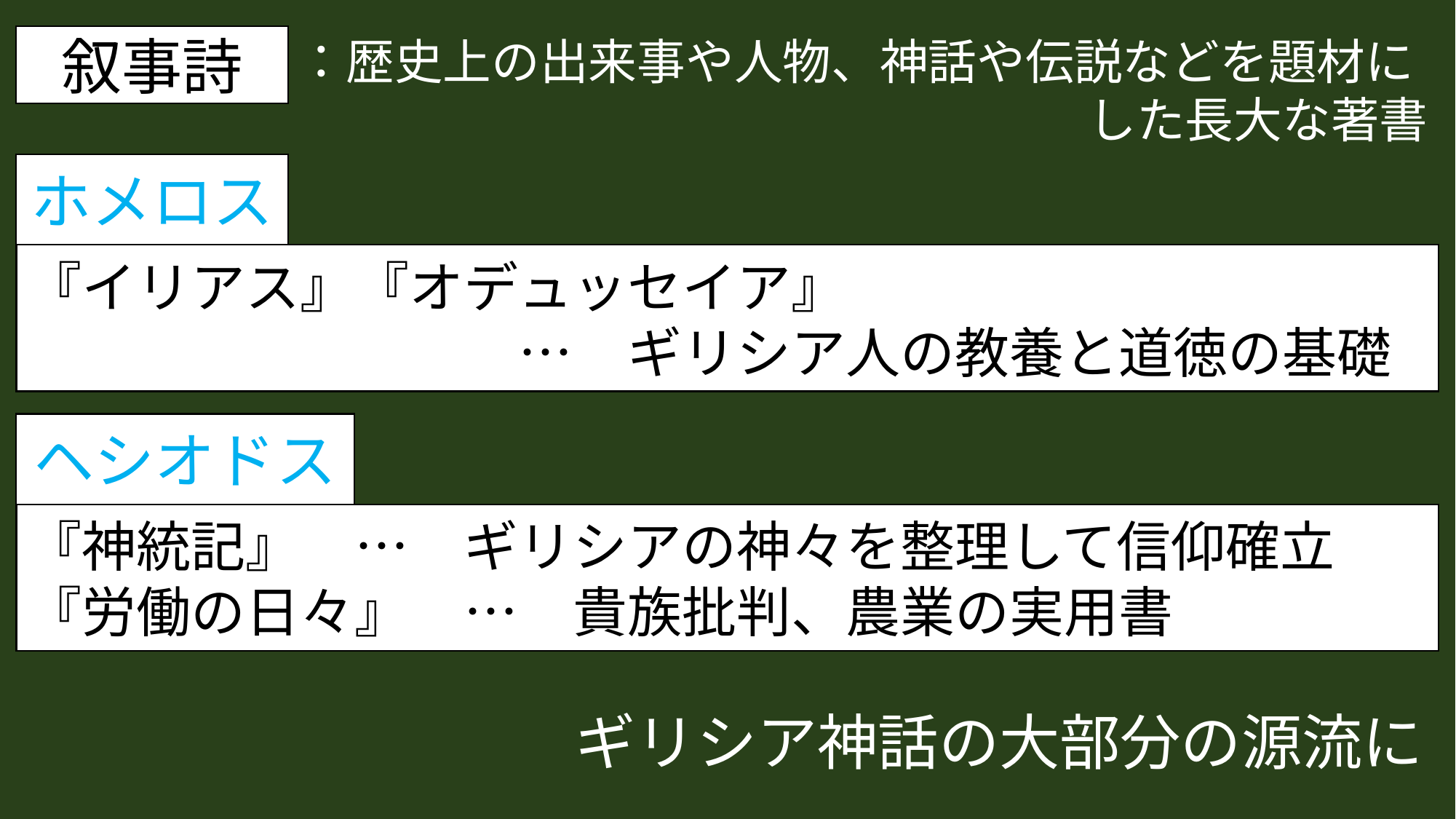

叙事詩
：歴史上の出来事や人物、神話や伝説などを題材に
した長大な著書
ホメロス
『イリアス』『オデュッセイア』
　　　　　　　　　…　ギリシア人の教養と道徳の基礎
ヘシオドス
『神統記』　…　ギリシアの神々を整理して信仰確立
『労働の日々』　…　貴族批判、農業の実用書
ギリシア神話の大部分の源流に